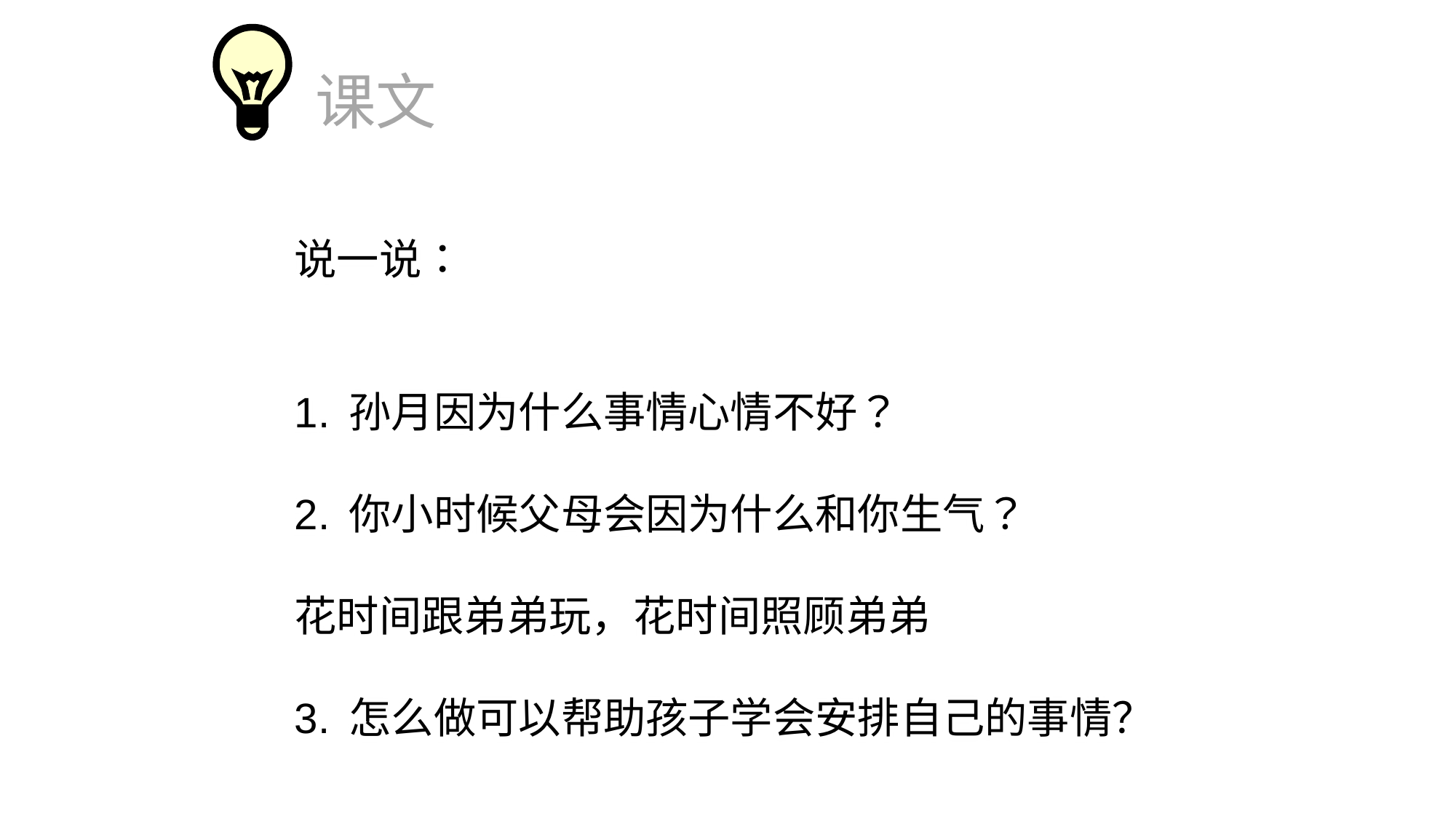

课文
说一说：

孙月因为什么事情心情不好？

你小时候父母会因为什么和你生气？

花时间跟弟弟玩，花时间照顾弟弟

怎么做可以帮助孩子学会安排自己的事情？